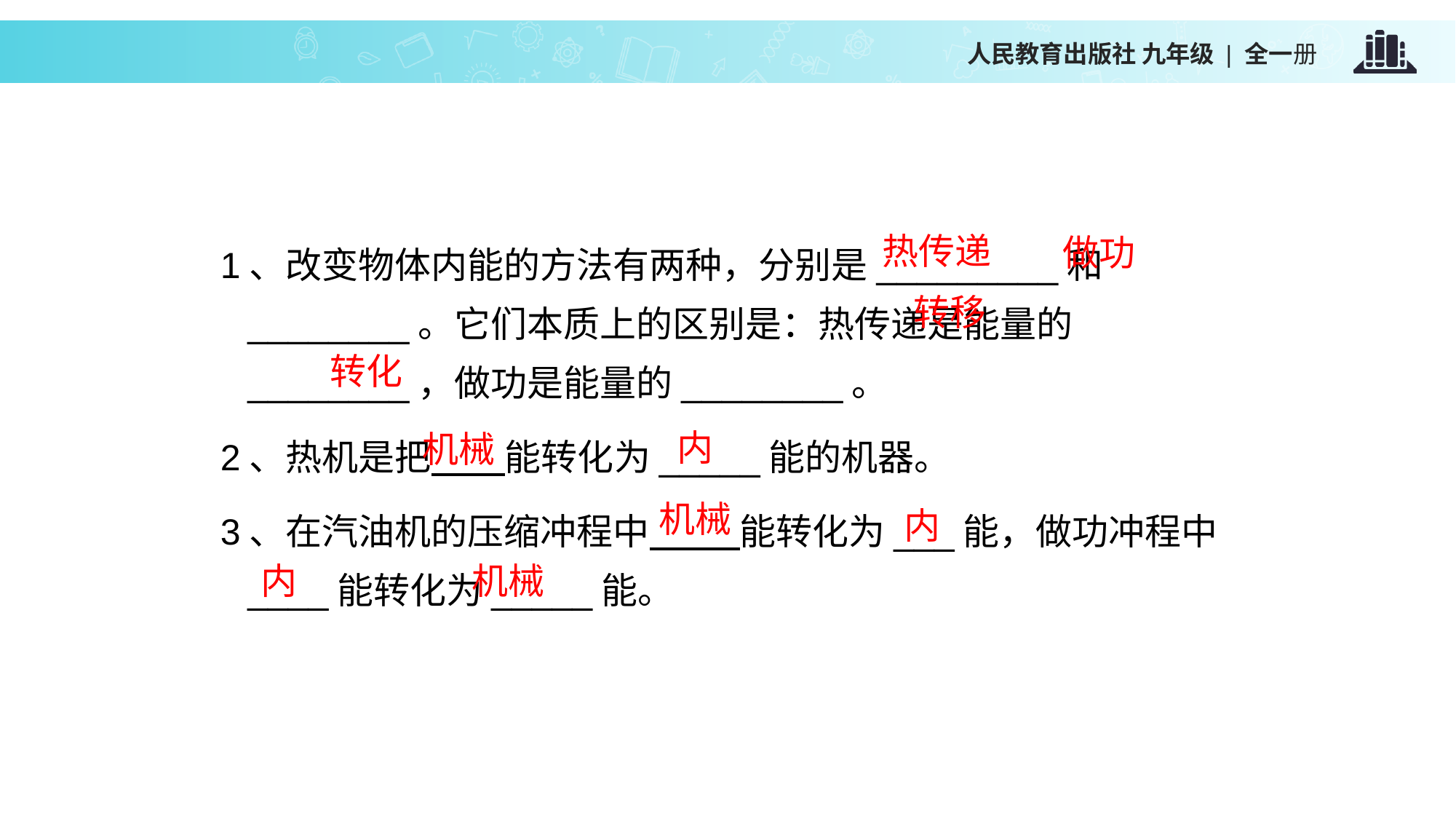

人民教育出版社 九年级 | 全一册
1、改变物体内能的方法有两种，分别是_________和________。它们本质上的区别是：热传递是能量的________，做功是能量的________。
2、热机是把         能转化为_____能的机器。
3、在汽油机的压缩冲程中           能转化为___能，做功冲程中____能转化为_____能。
热传递
做功
转移
转化
内
机械
机械
内
机械
内